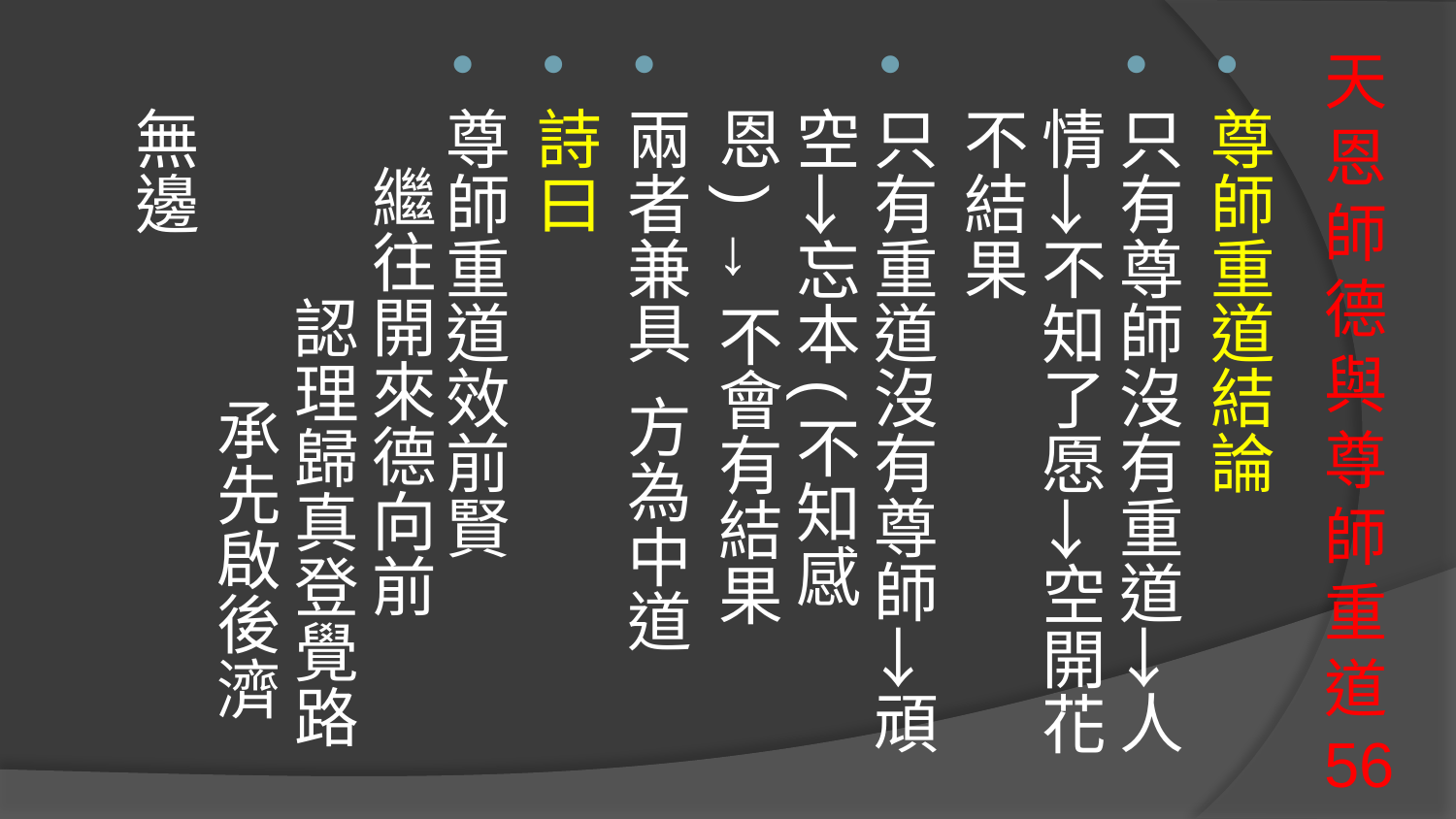

# 天恩師德與尊師重道 56
尊師重道結論
只有尊師沒有重道→人情→不知了愿→空開花不結果
只有重道沒有尊師→頑空→忘本(不知感恩) →不會有結果
兩者兼具  方為中道
詩曰
尊師重道效前賢                   繼往開來德向前                        認理歸真登覺路                      承先啟後濟無邊